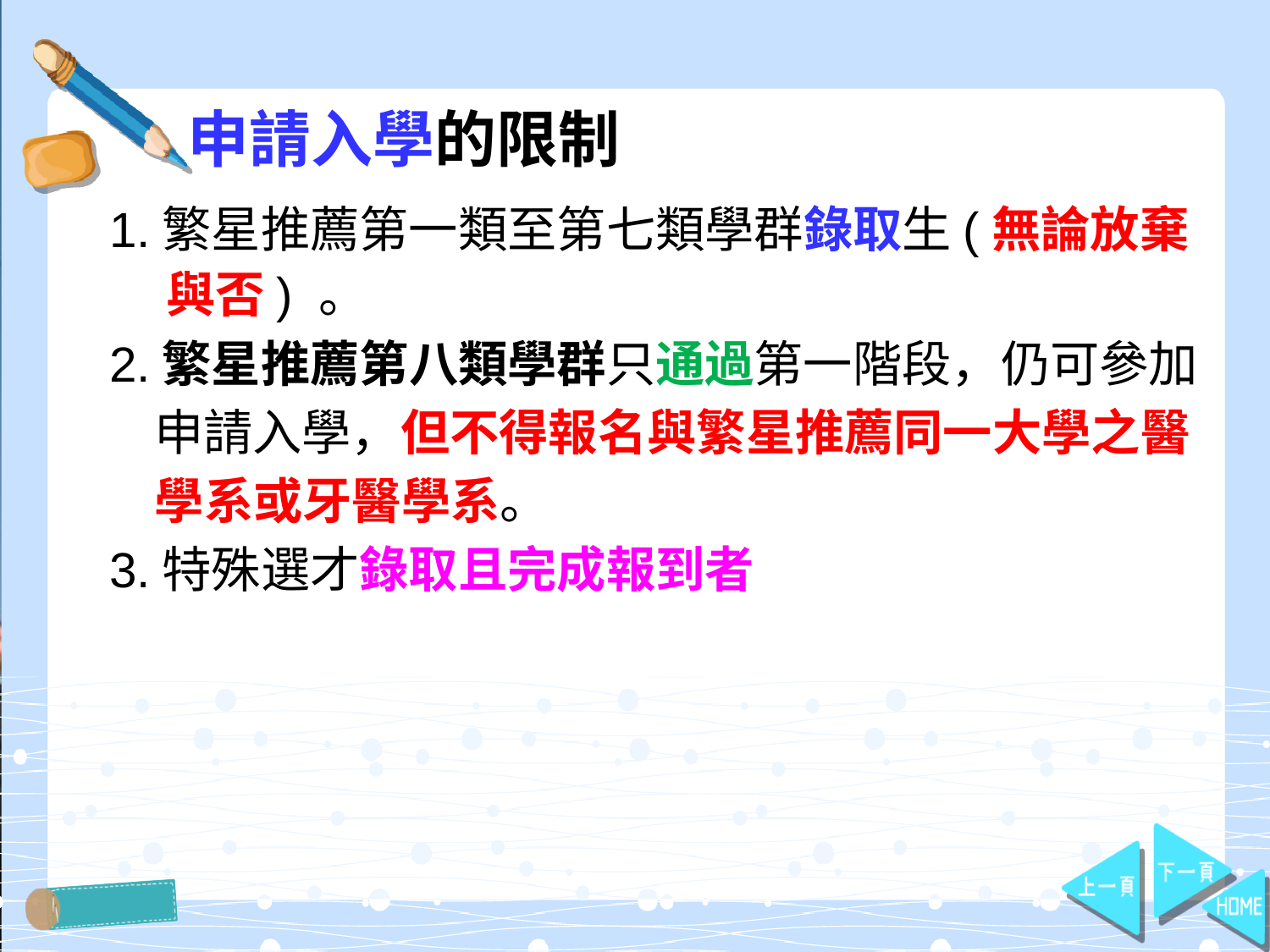

# 申請入學的限制
1.繁星推薦第一類至第七類學群錄取生(無論放棄
    與否) 。
2.繁星推薦第八類學群只通過第一階段，仍可參加
   申請入學，但不得報名與繁星推薦同一大學之醫
   學系或牙醫學系。
3.特殊選才錄取且完成報到者